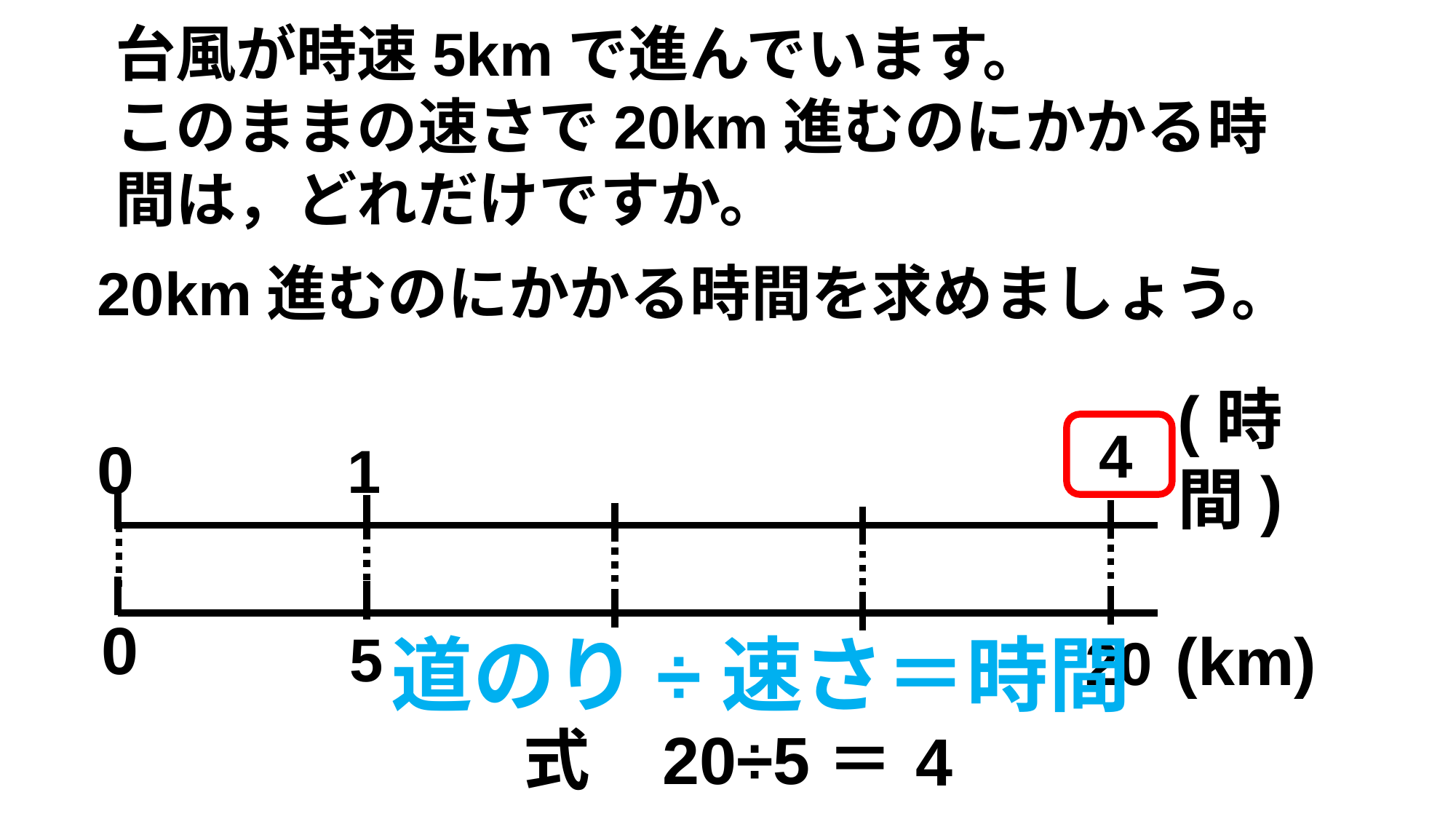

台風が時速5kmで進んでいます。
このままの速さで20km進むのにかかる時間は，どれだけですか。
20km進むのにかかる時間を求めましょう。
(時間)
4

0
1
0
(km)
5
道のり÷速さ＝時間
20
式
20÷5＝
4